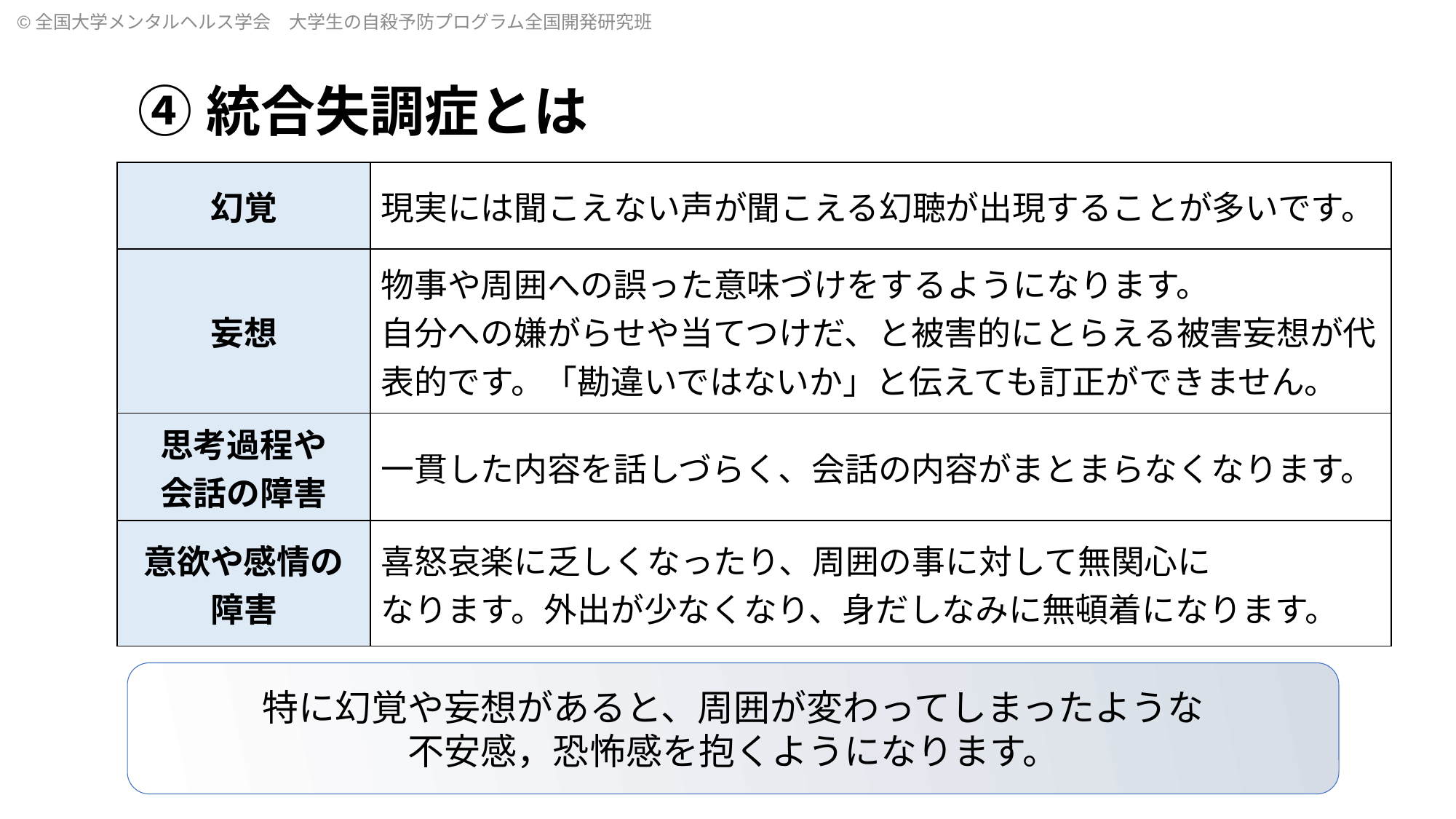

# ④統合失調症とは
| 幻覚 | 現実には聞こえない声が聞こえる幻聴が出現することが多いです。 |
| --- | --- |
| 妄想 | 物事や周囲への誤った意味づけをするようになります。 自分への嫌がらせや当てつけだ、と被害的にとらえる被害妄想が代表的です。「勘違いではないか」と伝えても訂正ができません。 |
| 思考過程や 会話の障害 | 一貫した内容を話しづらく、会話の内容がまとまらなくなります。 |
| 意欲や感情の障害 | 喜怒哀楽に乏しくなったり、周囲の事に対して無関心に なります。外出が少なくなり、身だしなみに無頓着になります。 |
特に幻覚や妄想があると、周囲が変わってしまったような
不安感，恐怖感を抱くようになります。